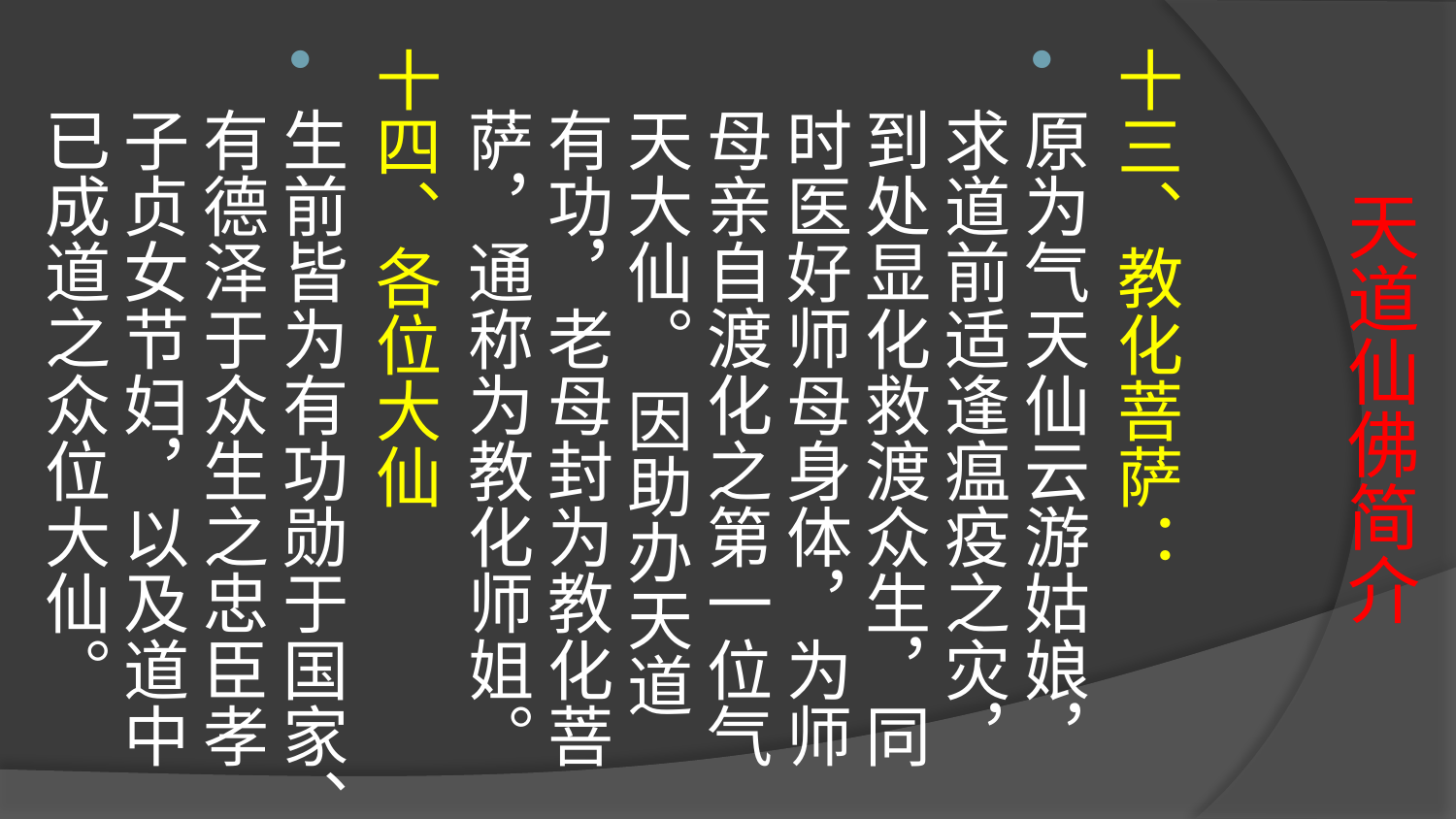

# 天道仙佛简介
十三、教化菩萨：
原为气天仙云游姑娘，求道前适逢瘟疫之灾，到处显化救渡众生，同时医好师母身体，为师母亲自渡化之第一位气天大仙。 因助办天道有功，老母封为教化菩萨，通称为教化师姐。
十四、各位大仙
生前皆为有功勋于国家、有德泽于众生之忠臣孝子贞女节妇，以及道中已成道之众位大仙。